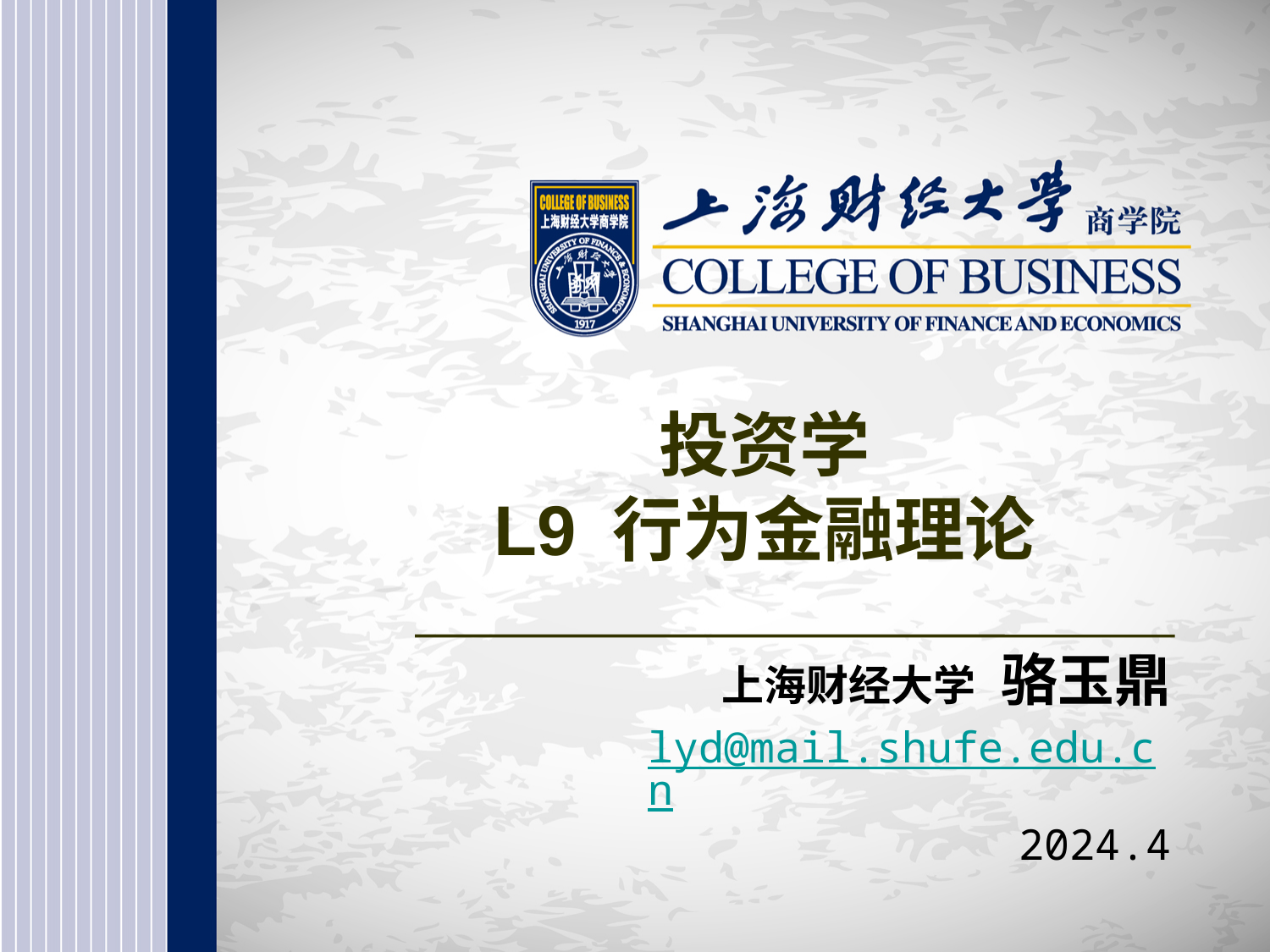

# 投资学 L9 行为金融理论

上海财经大学  骆玉鼎
lyd@mail.shufe.edu.cn
 2024.4